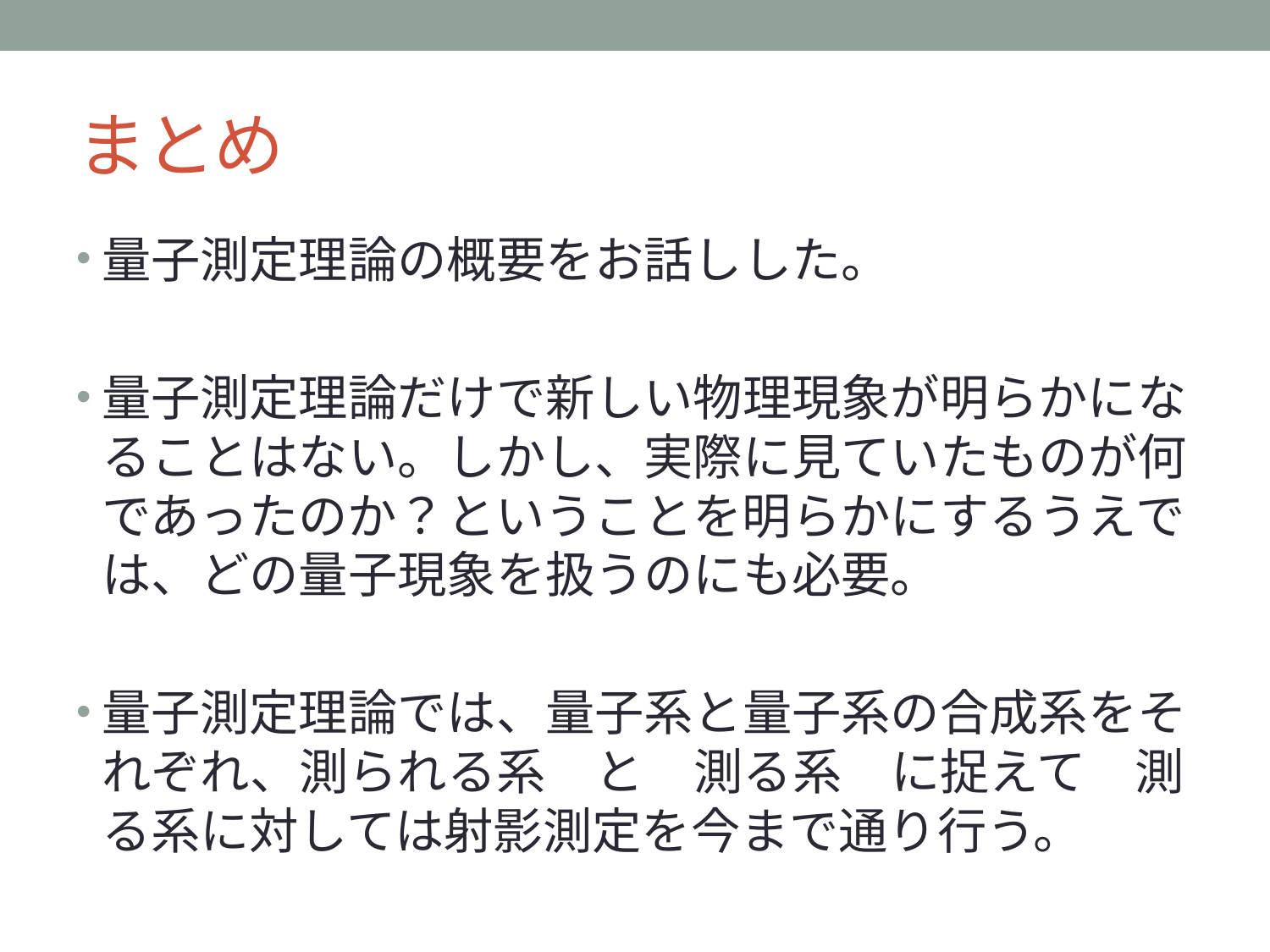

# まとめ
量子測定理論の概要をお話しした。

量子測定理論だけで新しい物理現象が明らかになることはない。しかし、実際に見ていたものが何であったのか？ということを明らかにするうえでは、どの量子現象を扱うのにも必要。

量子測定理論では、量子系と量子系の合成系をそれぞれ、測られる系　と　測る系　に捉えて　測る系に対しては射影測定を今まで通り行う。